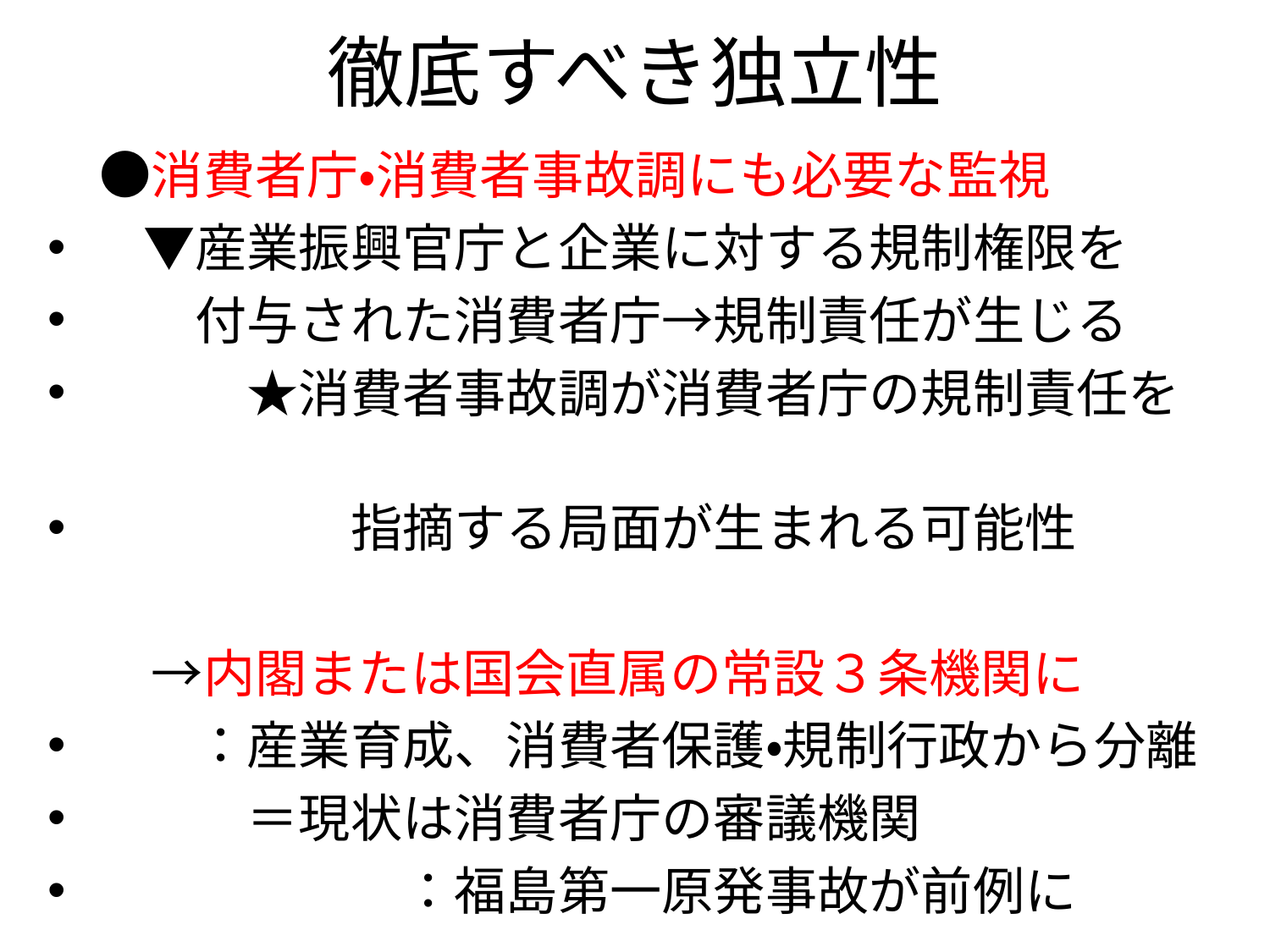

# 徹底すべき独立性
　●消費者庁・消費者事故調にも必要な監視
　▼産業振興官庁と企業に対する規制権限を
　　付与された消費者庁→規制責任が生じる
　　　★消費者事故調が消費者庁の規制責任を
　　　　　指摘する局面が生まれる可能性

　　→内閣または国会直属の常設３条機関に
　　：産業育成、消費者保護・規制行政から分離
　　　＝現状は消費者庁の審議機関
　　　　　　：福島第一原発事故が前例に